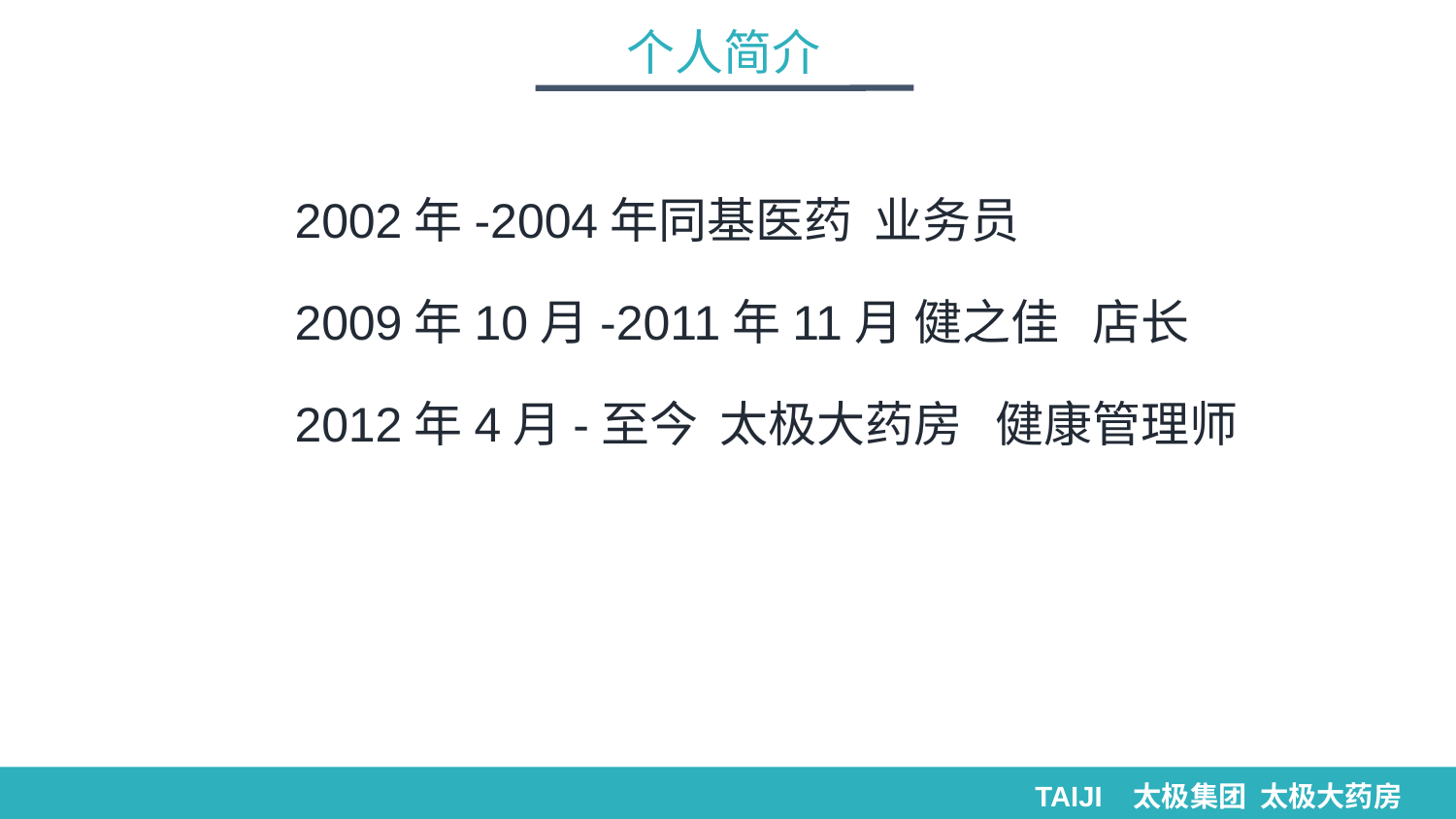

个人简介
 2002年-2004年同基医药  业务员
 2009年10月-2011年11月 健之佳   店长
 2012年4月-至今  太极大药房   健康管理师

TAIJI   太极集团  太极大药房